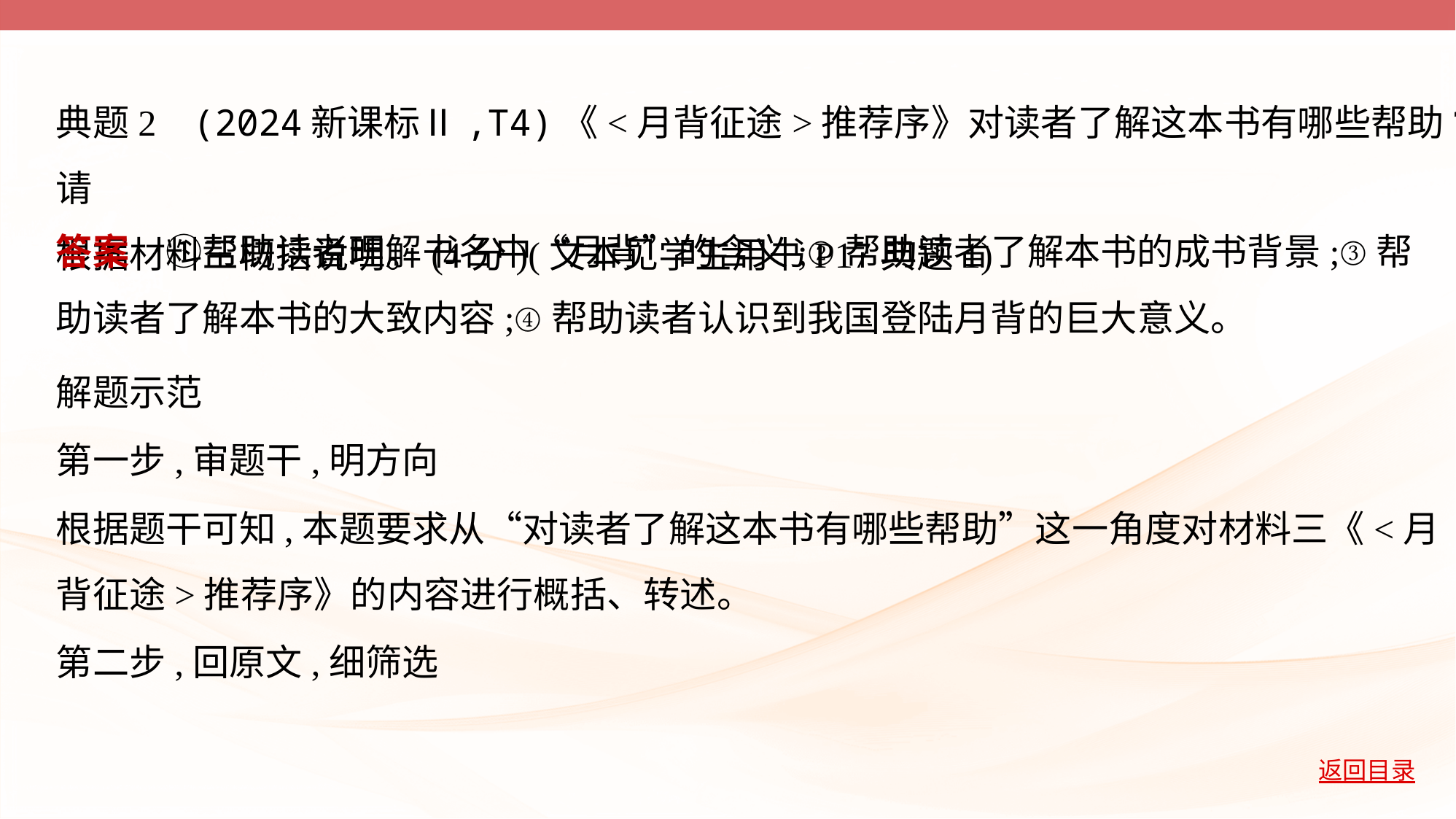

典题2    (2024新课标Ⅱ,T4)《<月背征途>推荐序》对读者了解这本书有哪些帮助?请
根据材料三概括说明。(4分)(文本见学生用书P17典题1)

答案　①帮助读者理解书名中“月背”的含义;②帮助读者了解本书的成书背景;③帮
助读者了解本书的大致内容;④帮助读者认识到我国登陆月背的巨大意义。

解题示范
第一步,审题干,明方向
根据题干可知,本题要求从“对读者了解这本书有哪些帮助”这一角度对材料三《<月
背征途>推荐序》的内容进行概括、转述。
第二步,回原文,细筛选